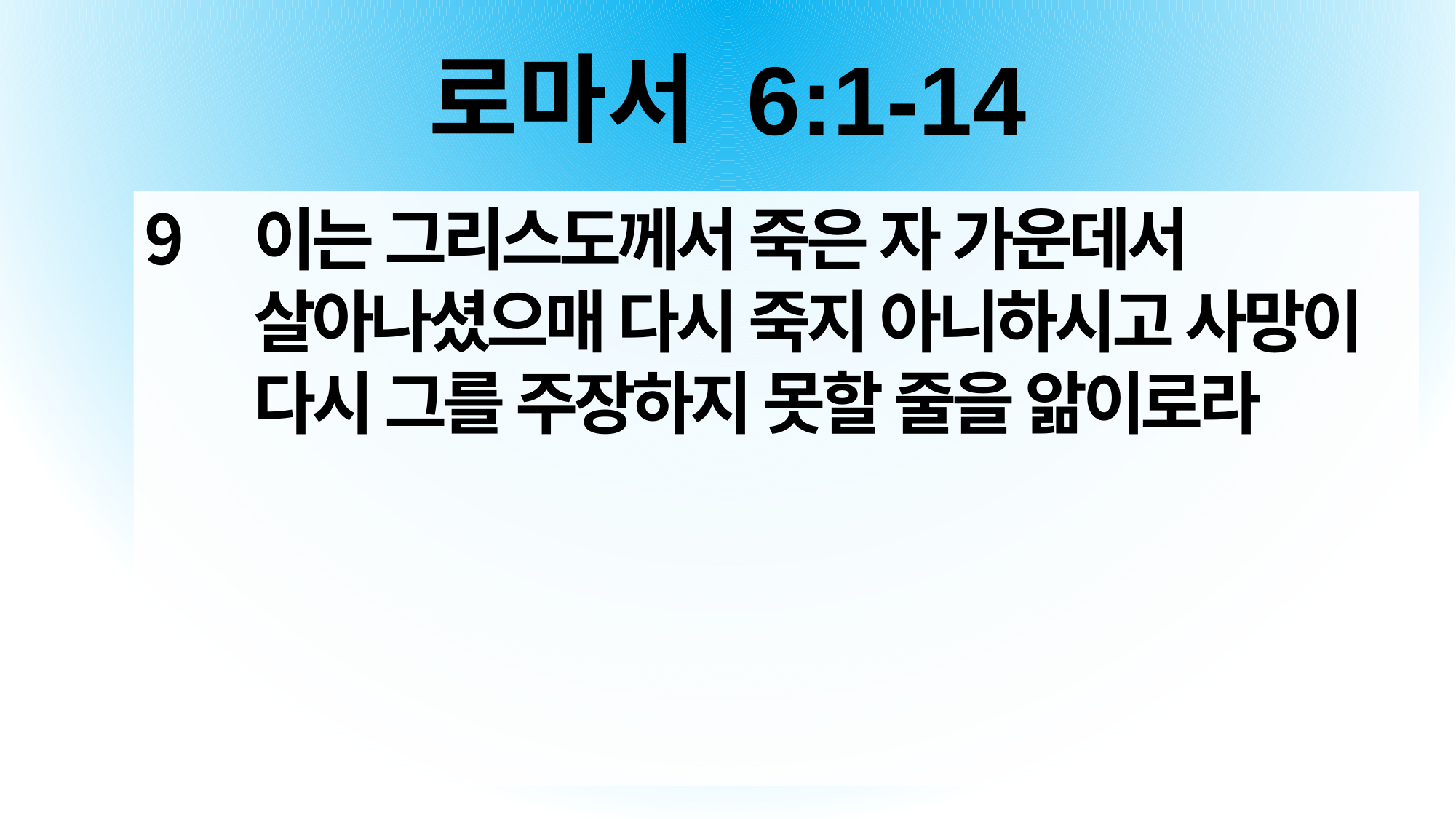

# 로마서 6:1-14
이는 그리스도께서 죽은 자 가운데서 살아나셨으매 다시 죽지 아니하시고 사망이 다시 그를 주장하지 못할 줄을 앎이로라